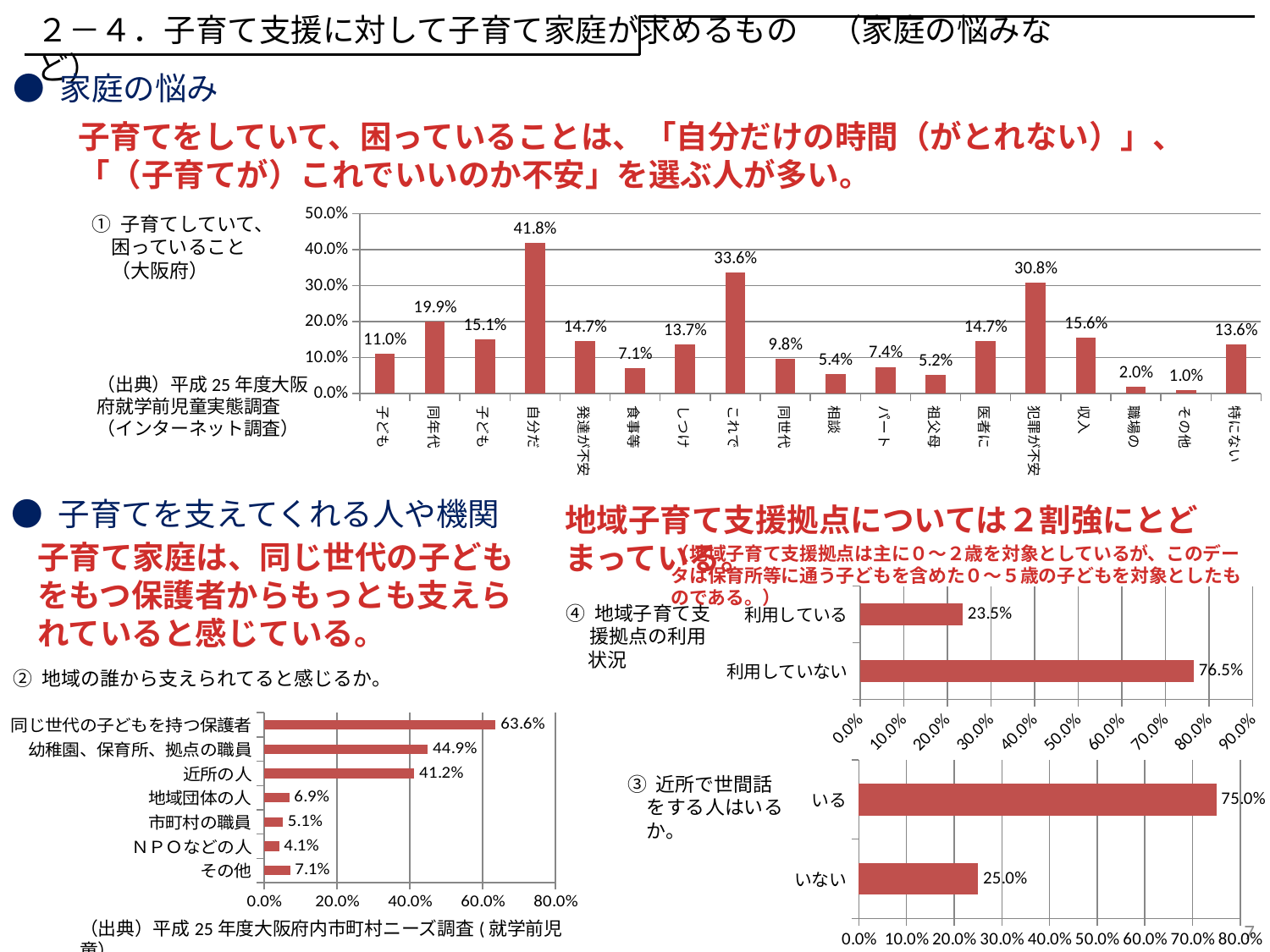

２－４．子育て支援に対して子育て家庭が求めるもの　（家庭の悩みなど）
● 家庭の悩み
子育てをしていて、困っていることは、「自分だけの時間（がとれない）」、「（子育てが）これでいいのか不安」を選ぶ人が多い。

### Chart

| Category | 大阪府 |
|---|---|
| 子どもと行く遊び場 | 0.11 |
| 同年代の子ども | 0.19916666666666666 |
| 子どもを預ける場 | 0.15083333333333335 |
| 自分だけの時間 | 0.41833333333333333 |
| 発達が不安 | 0.14666666666666667 |
| 食事等の関わり方 | 0.07083333333333333 |
| しつけ等の関わり方 | 0.13666666666666666 |
| これでいいのか不安 | 0.3358333333333333 |
| 同世代の保護者 | 0.0975 |
| 相談できる人 | 0.05416666666666667 |
| パートナーの協力 | 0.07416666666666667 |
| 祖父母と考えが違う | 0.051666666666666666 |
| 医者にみせるか悩む | 0.14666666666666667 |
| 犯罪が不安 | 0.3075 |
| 収入が少ない | 0.15583333333333332 |
| 職場の理解や協力 | 0.02 |
| その他 | 0.01 |
| 特にない | 0.13583333333333333 |
① 子育てしていて、
　困っていること
　（大阪府）
（出典）平成25年度大阪府就学前児童実態調査（インターネット調査）
● 子育てを支えてくれる人や機関
地域子育て支援拠点については２割強にとどまっている。
子育て家庭は、同じ世代の子どもをもつ保護者からもっとも支えられていると感じている。
（地域子育て支援拠点は主に０～２歳を対象としているが、このデータは保育所等に通う子どもを含めた０～５歳の子どもを対象としたものである。）

### Chart

| Category | 割合 |
|---|---|
| 利用している | 0.2353610616048614 |
| 利用していない | 0.7646389383951386 |
④ 地域子育て支
　 援拠点の利用
    状況
② 地域の誰から支えられてると感じるか。

### Chart

| Category | 割合 |
|---|---|
| 同じ世代の子どもを持つ保護者 | 0.6356013324654439 |
| 幼稚園、保育所、拠点の職員 | 0.44886472412604816 |
| 近所の人 | 0.4123367921277329 |
| 地域団体の人 | 0.0688440479381246 |
| 市町村の職員 | 0.05069494964965348 |
| ＮＰＯなどの人 | 0.04081632653061224 |
| その他 | 0.07102653444116859 |

### Chart

| Category | 割合 |
|---|---|
| いる | 0.7500214758182286 |
| いない | 0.24997852418177133 |
③ 近所で世間話
　をする人はいる
　か。
7
（出典）平成25年度大阪府内市町村ニーズ調査(就学前児童）